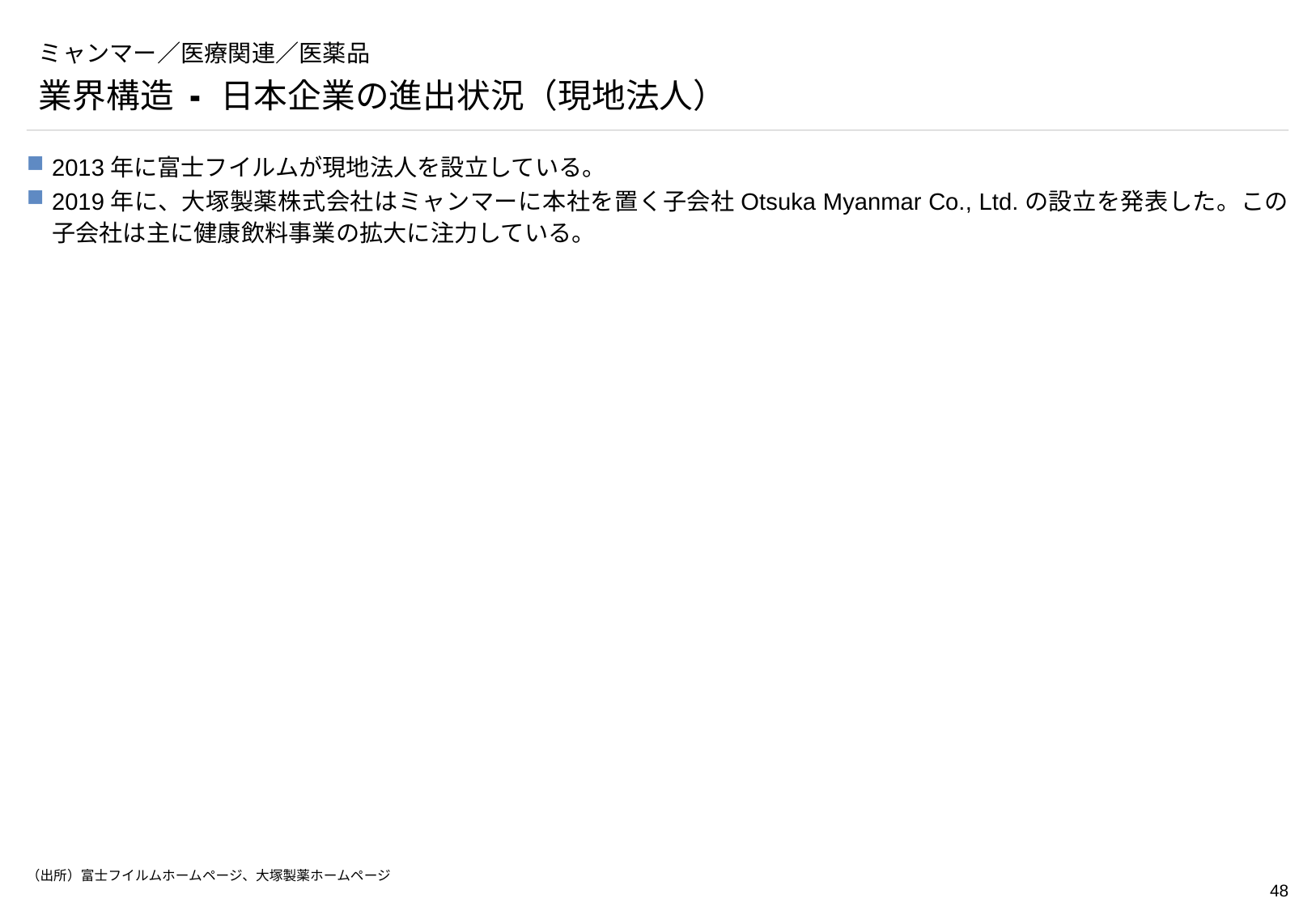

# ミャンマー／医療関連／医薬品
業界構造 - 日本企業の進出状況（現地法人）
2013年に富士フイルムが現地法人を設立している。
2019年に、大塚製薬株式会社はミャンマーに本社を置く子会社Otsuka Myanmar Co., Ltd.の設立を発表した。この子会社は主に健康飲料事業の拡大に注力している。
（出所）富士フイルムホームページ、大塚製薬ホームページ